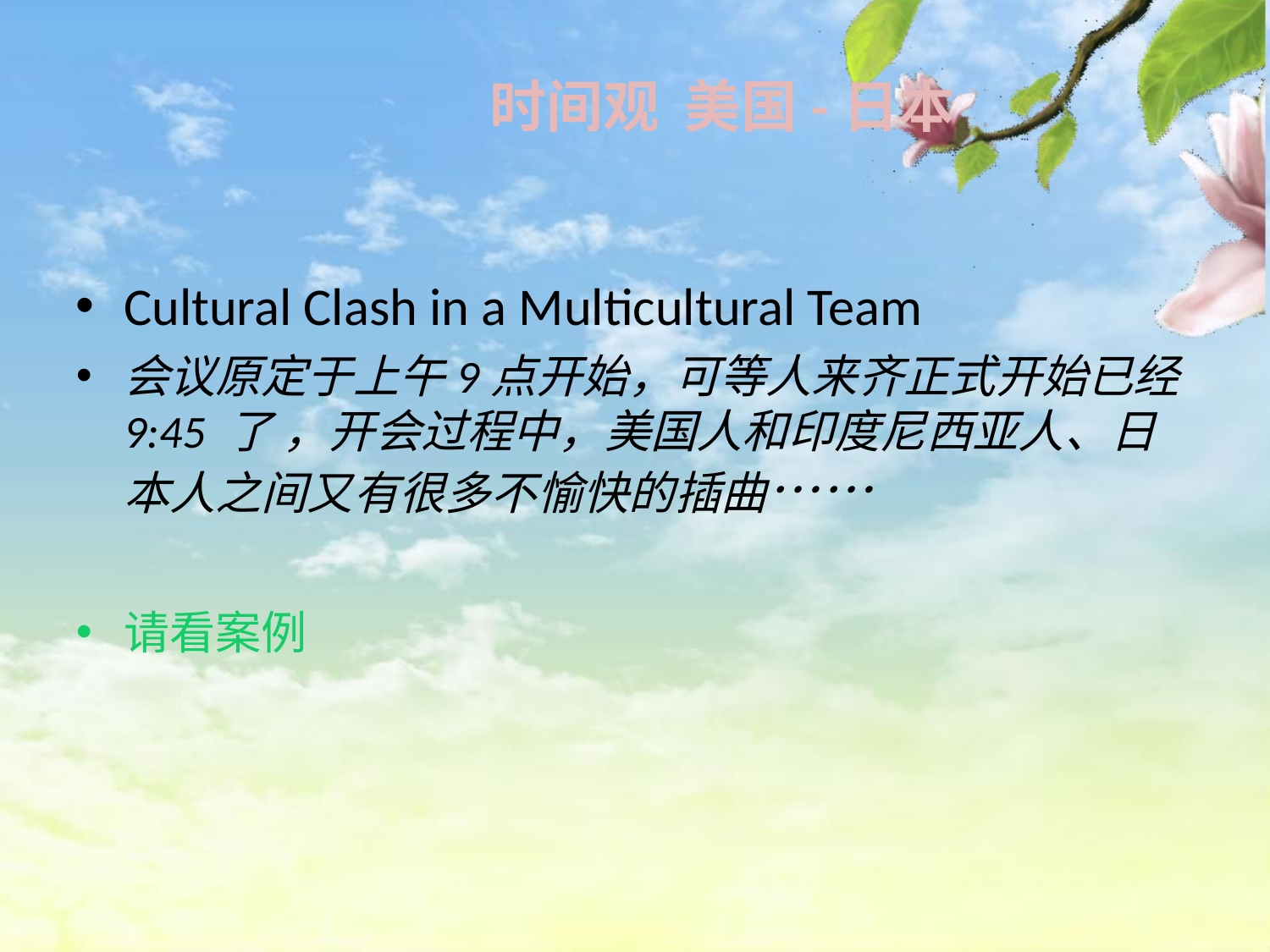

# 时间观  美国-日本

Cultural Clash in a Multicultural Team
会议原定于上午9点开始，可等人来齐正式开始已经9:45 了 ，开会过程中，美国人和印度尼西亚人、日本人之间又有很多不愉快的插曲……

请看案例